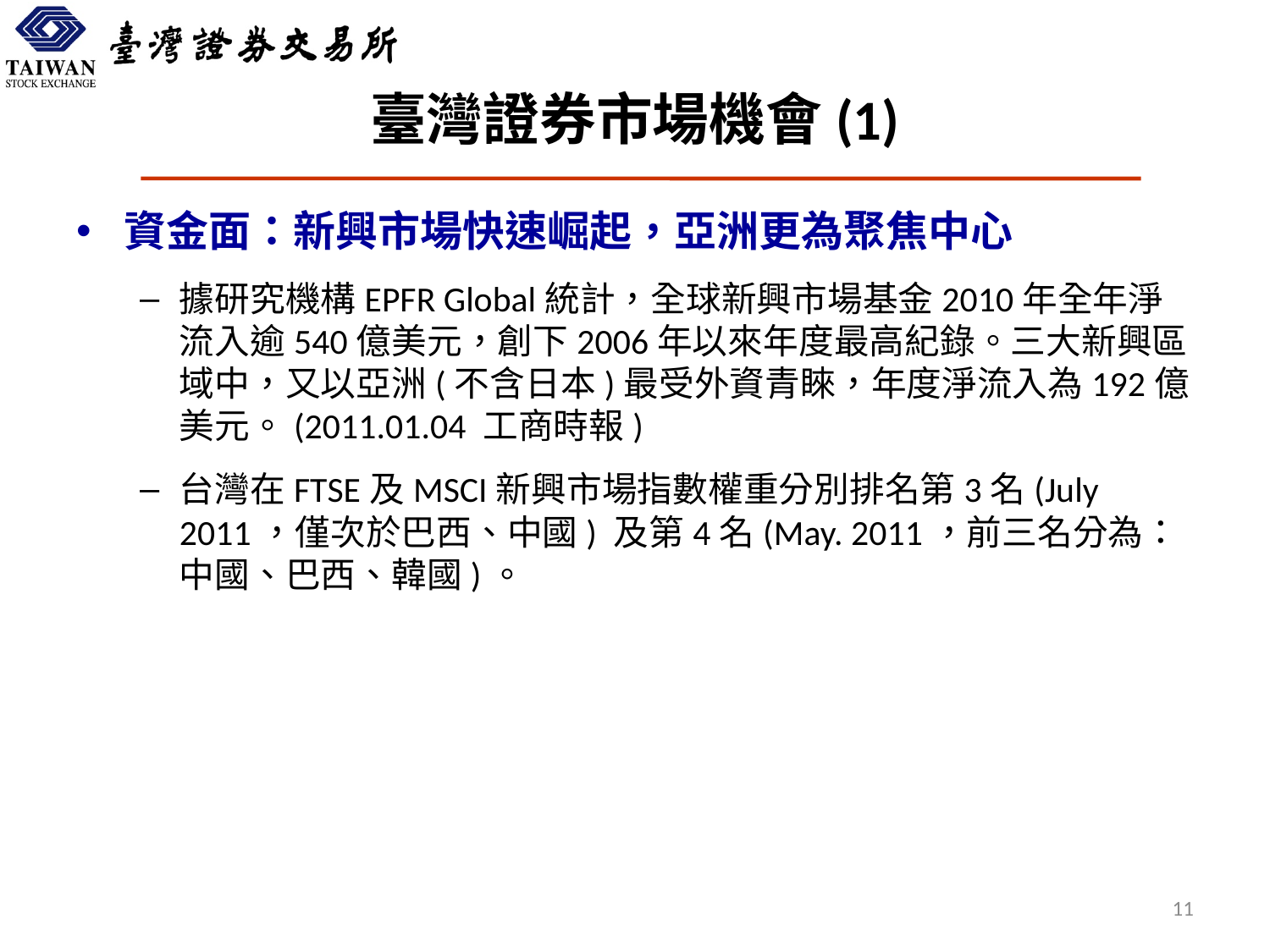

# 臺灣證券市場機會(1)
資金面：新興市場快速崛起，亞洲更為聚焦中心
據研究機構EPFR Global統計，全球新興市場基金2010年全年淨流入逾540億美元，創下2006年以來年度最高紀錄。三大新興區域中，又以亞洲(不含日本)最受外資青睞，年度淨流入為192億美元。(2011.01.04 工商時報)
台灣在FTSE及MSCI新興市場指數權重分別排名第3名(July 2011，僅次於巴西、中國) 及第4名(May. 2011，前三名分為：中國、巴西、韓國)。
11